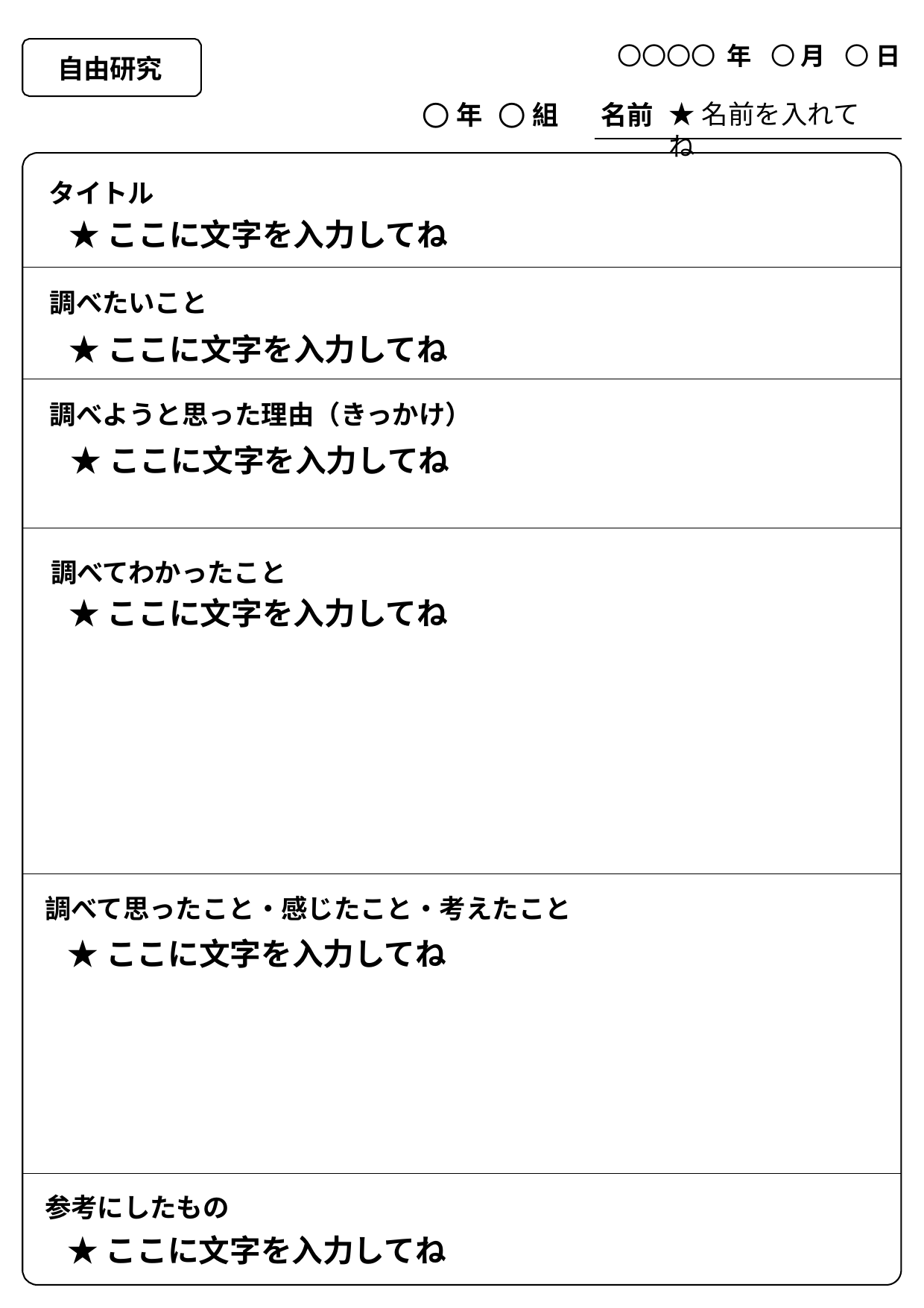

〇
〇〇〇〇
〇
年
月
日
自由研究
★名前を入れてね
〇
年
〇
組
名前

タイトル
★ここに文字を入力してね
調べたいこと
★ここに文字を入力してね
調べようと思った理由（きっかけ）
★ここに文字を入力してね

調べてわかったこと
★ここに文字を入力してね

調べて思ったこと・感じたこと・考えたこと
★ここに文字を入力してね

参考にしたもの
★ここに文字を入力してね